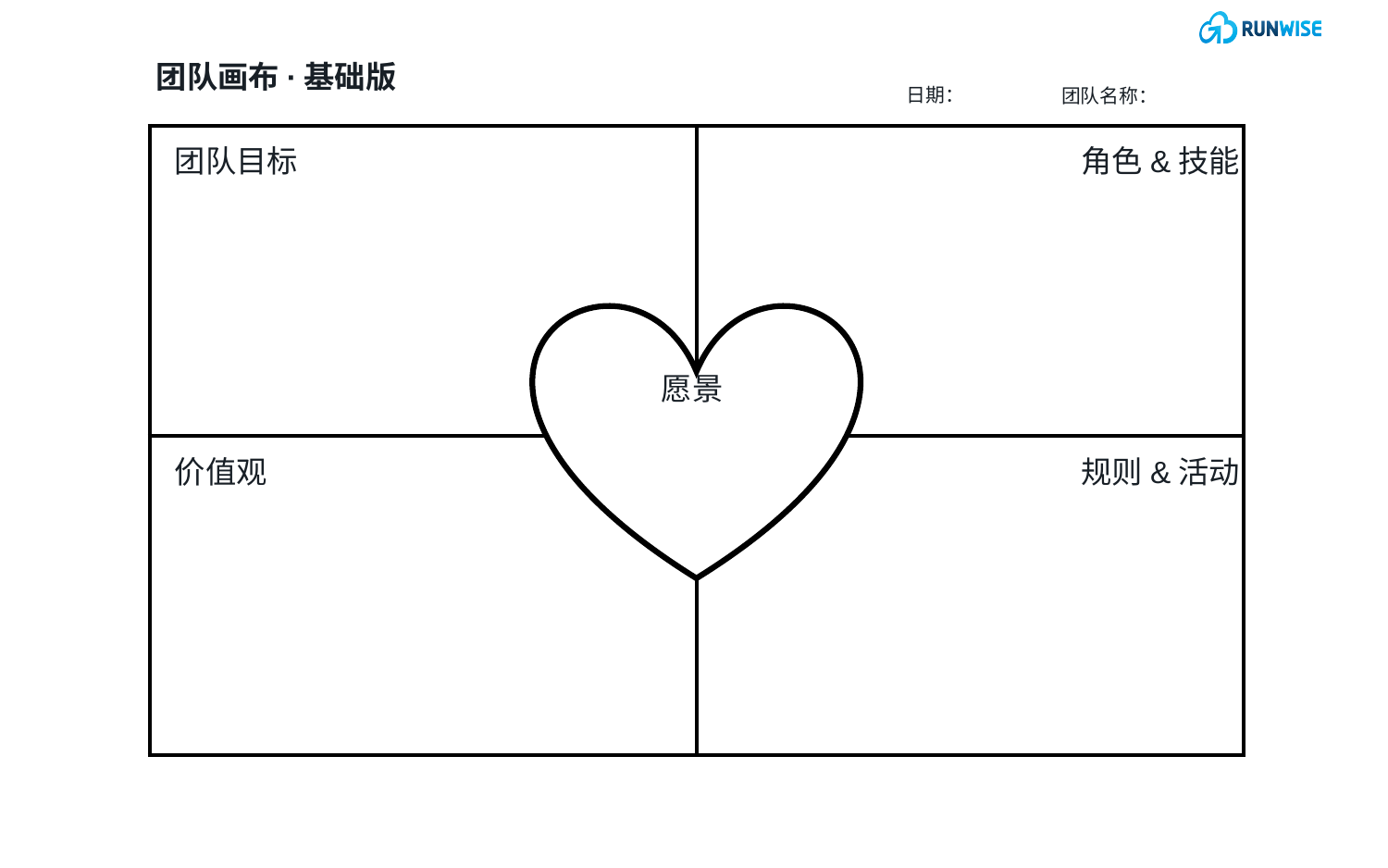

团队画布·基础版
角色&技能
团队目标
愿景
价值观
规则&活动
日期：
团队名称：
|  |  |
| --- | --- |
|  |  |